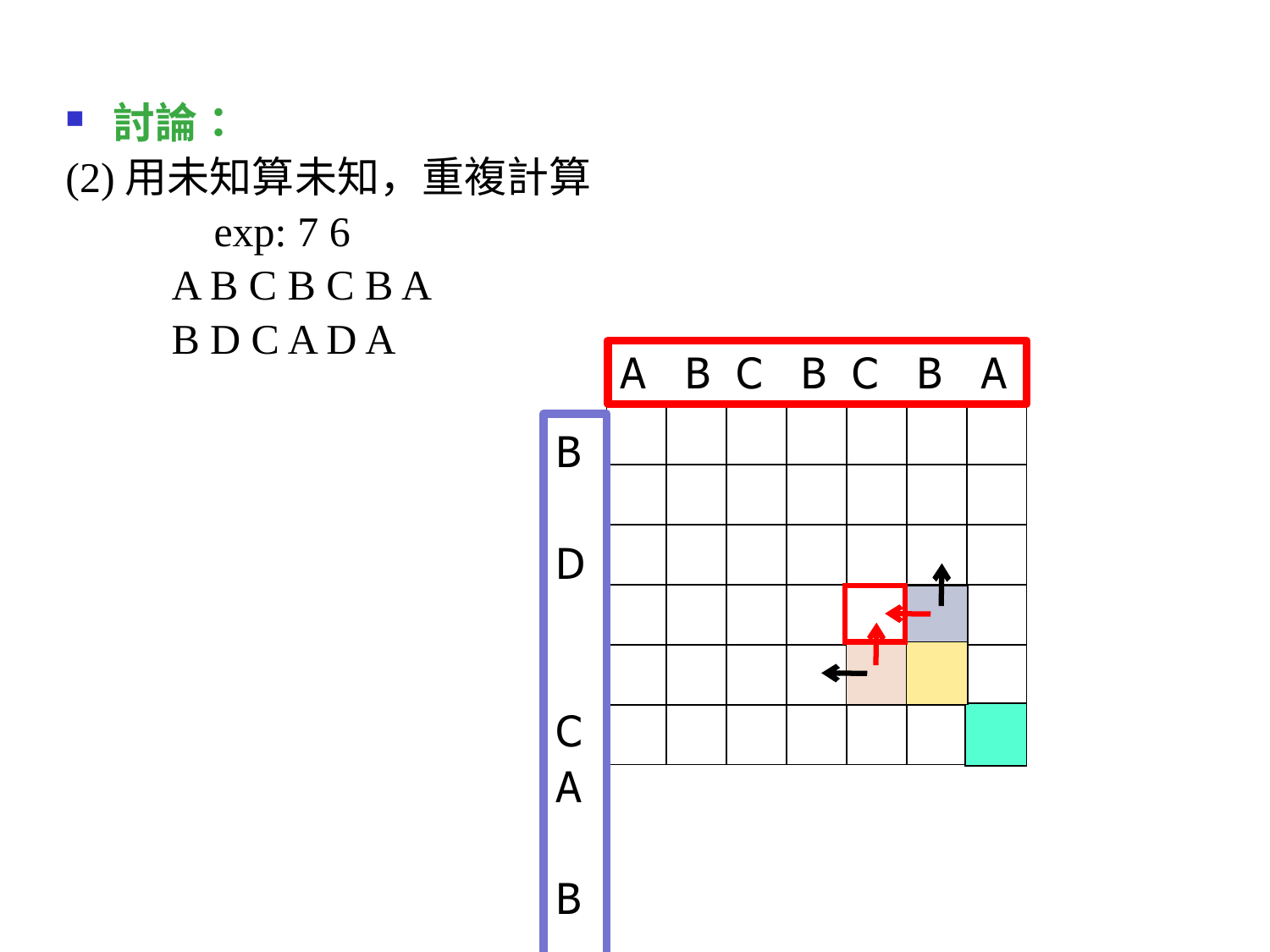

討論：
(2)用未知算未知，重複計算
	  exp: 7 6
          A B C B C B A
          B D C A D A

A   B  C   B  C   B   A
|  |  |  |  |  |  |  |
| --- | --- | --- | --- | --- | --- | --- |
|  |  |  |  |  |  |  |
|  |  |  |  |  |  |  |
|  |  |  |  |  |  |  |
|  |  |  |  |  |  |  |
|  |  |  |  |  |  |  |
B   D     C A   B   A

5